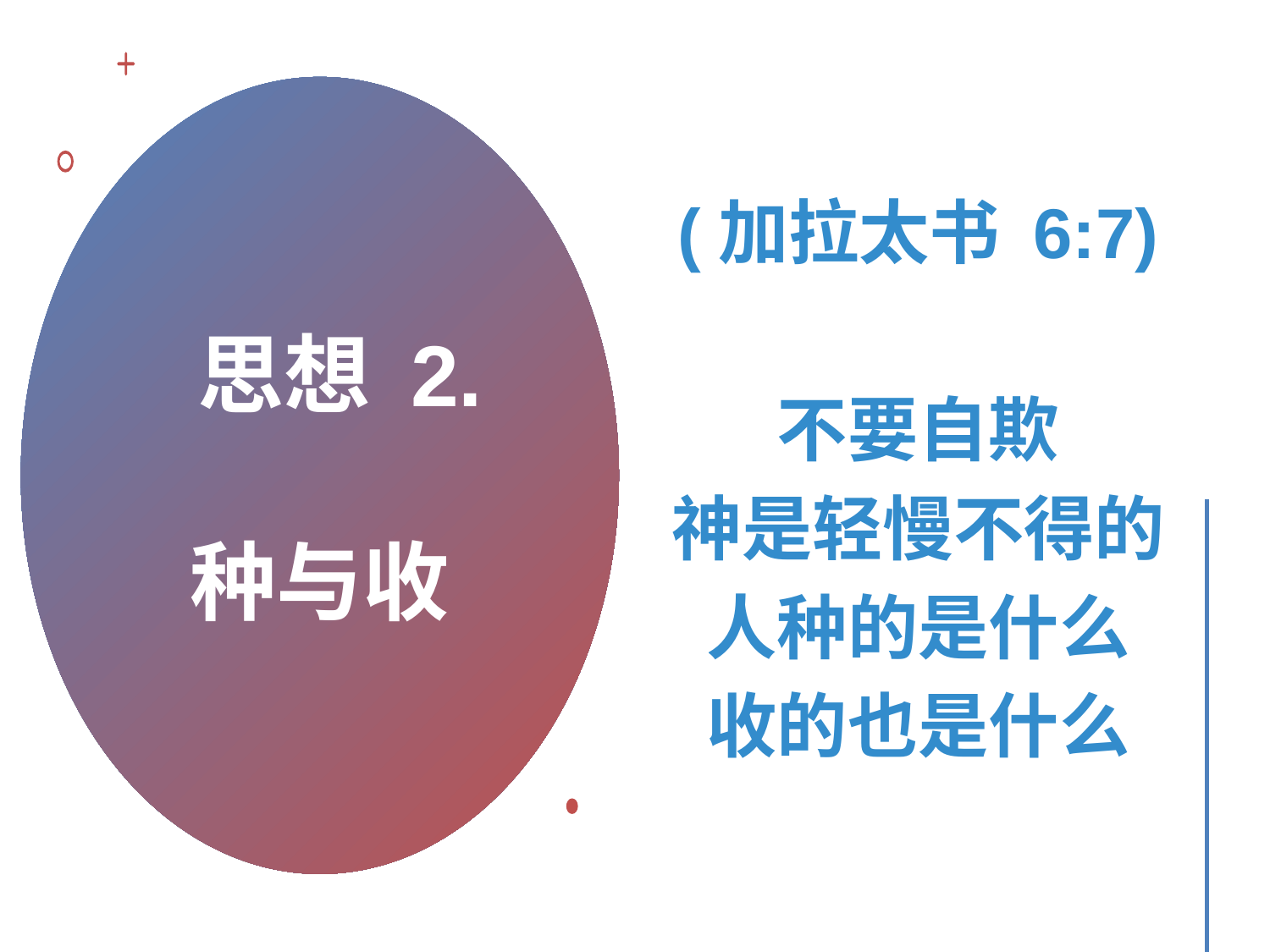

(加拉太书 6:7)

不要自欺
神是轻慢不得的
人种的是什么
收的也是什么

# 思想 2. 种与收